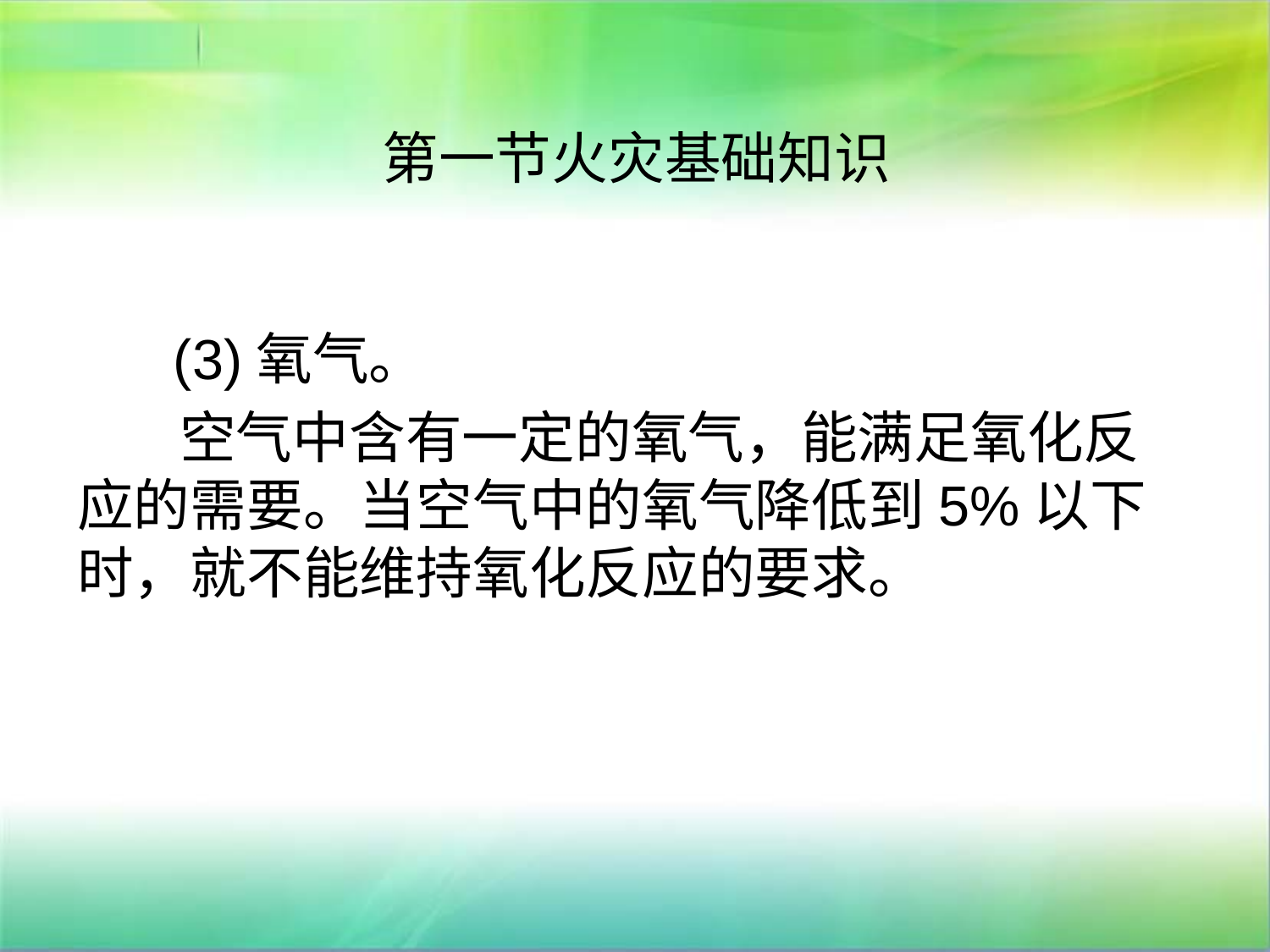

# 第一节火灾基础知识

       (3)氧气。
       空气中含有一定的氧气，能满足氧化反应的需要。当空气中的氧气降低到5%以下时，就不能维持氧化反应的要求。